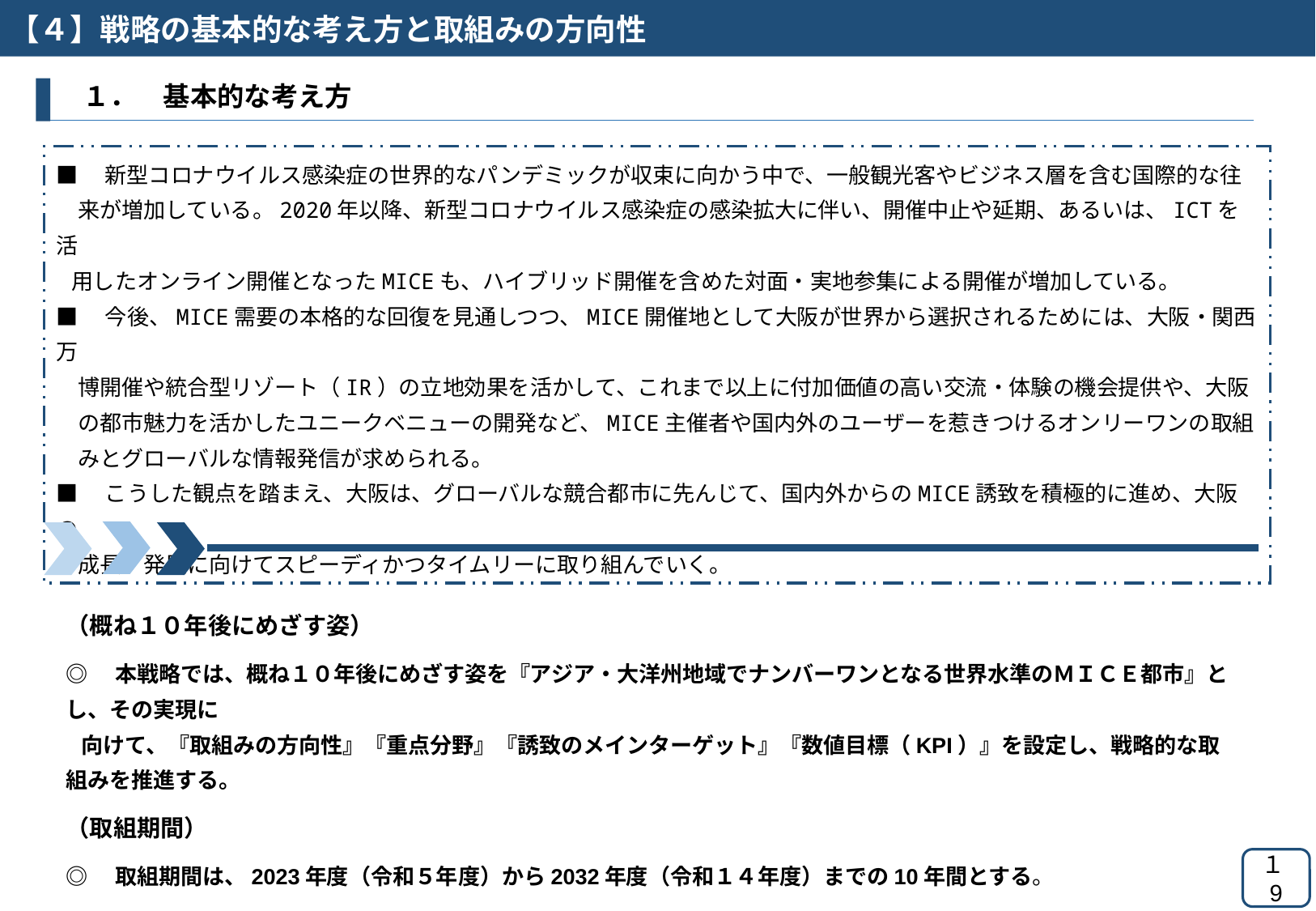

【４】戦略の基本的な考え方と取組みの方向性
　１．　基本的な考え方

■　新型コロナウイルス感染症の世界的なパンデミックが収束に向かう中で、一般観光客やビジネス層を含む国際的な往
　来が増加している。2020年以降、新型コロナウイルス感染症の感染拡大に伴い、開催中止や延期、あるいは、ICTを活
  用したオンライン開催となったMICEも、ハイブリッド開催を含めた対面・実地参集による開催が増加している。
■　今後、MICE需要の本格的な回復を見通しつつ、MICE開催地として大阪が世界から選択されるためには、大阪・関西万
　博開催や統合型リゾート（IR）の立地効果を活かして、これまで以上に付加価値の高い交流・体験の機会提供や、大阪
　の都市魅力を活かしたユニークベニューの開発など、MICE主催者や国内外のユーザーを惹きつけるオンリーワンの取組
　みとグローバルな情報発信が求められる。
■　こうした観点を踏まえ、大阪は、グローバルな競合都市に先んじて、国内外からのMICE誘致を積極的に進め、大阪の
　成長・発展に向けてスピーディかつタイムリーに取り組んでいく。

（概ね１０年後にめざす姿）

◎　本戦略では、概ね１０年後にめざす姿を『アジア・大洋州地域でナンバーワンとなる世界水準のＭＩＣＥ都市』とし、その実現に
  向けて、『取組みの方向性』『重点分野』『誘致のメインターゲット』『数値目標（KPI）』を設定し、戦略的な取組みを推進する。

（取組期間）

◎　取組期間は、2023年度（令和５年度）から2032年度（令和１４年度）までの10年間とする。
１9